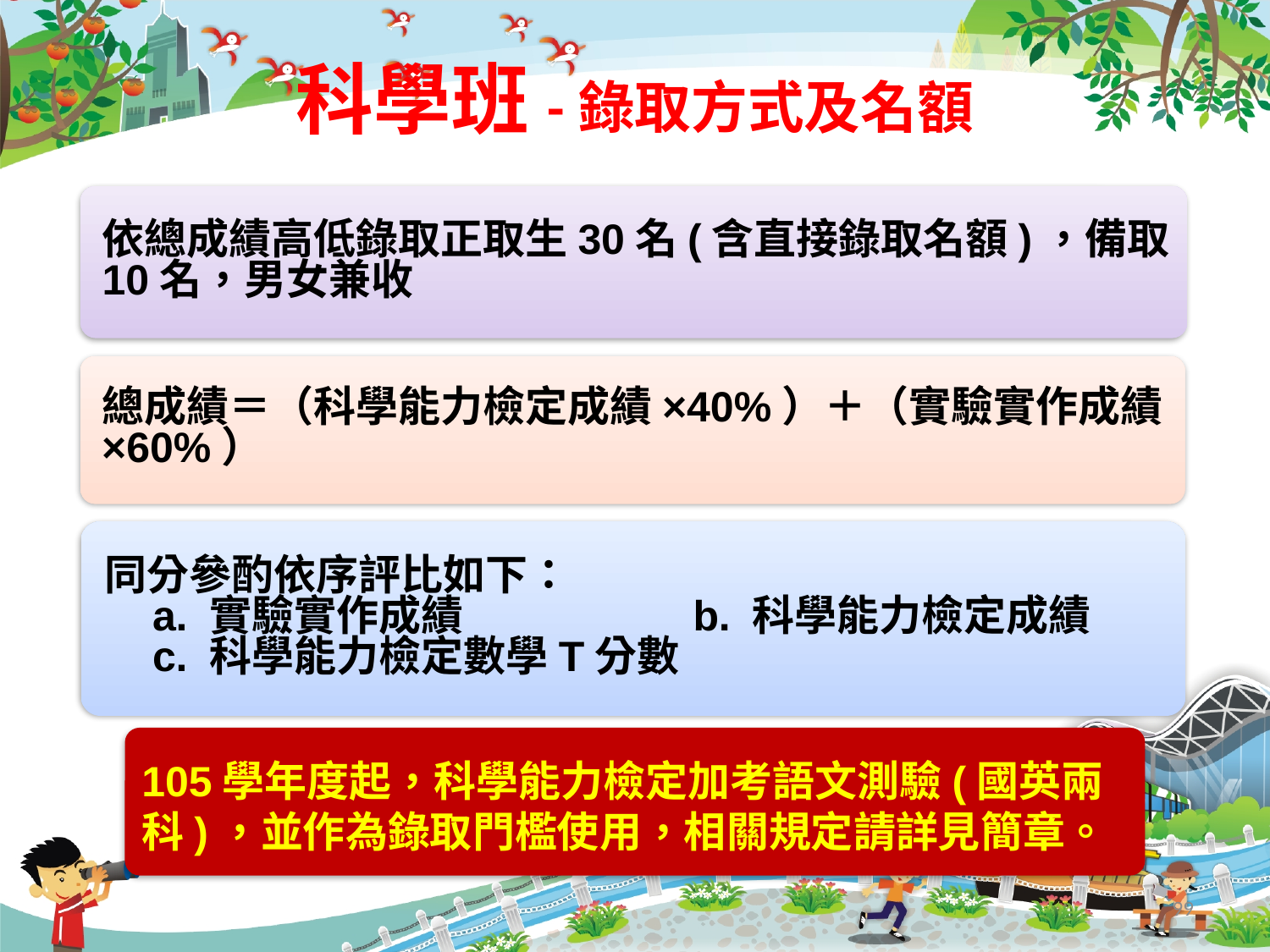

# 科學班-錄取方式及名額
依總成績高低錄取正取生30名(含直接錄取名額)，備取10名，男女兼收
總成績＝（科學能力檢定成績×40%）＋（實驗實作成績×60%）
同分參酌依序評比如下：
    a. 實驗實作成績                       b. 科學能力檢定成績
    c. 科學能力檢定數學T分數
相關規定請詳見簡章。

105學年度起，科學能力檢定加考語文測驗(國英兩科)，並作為錄取門檻使用，相關規定請詳見簡章。
99